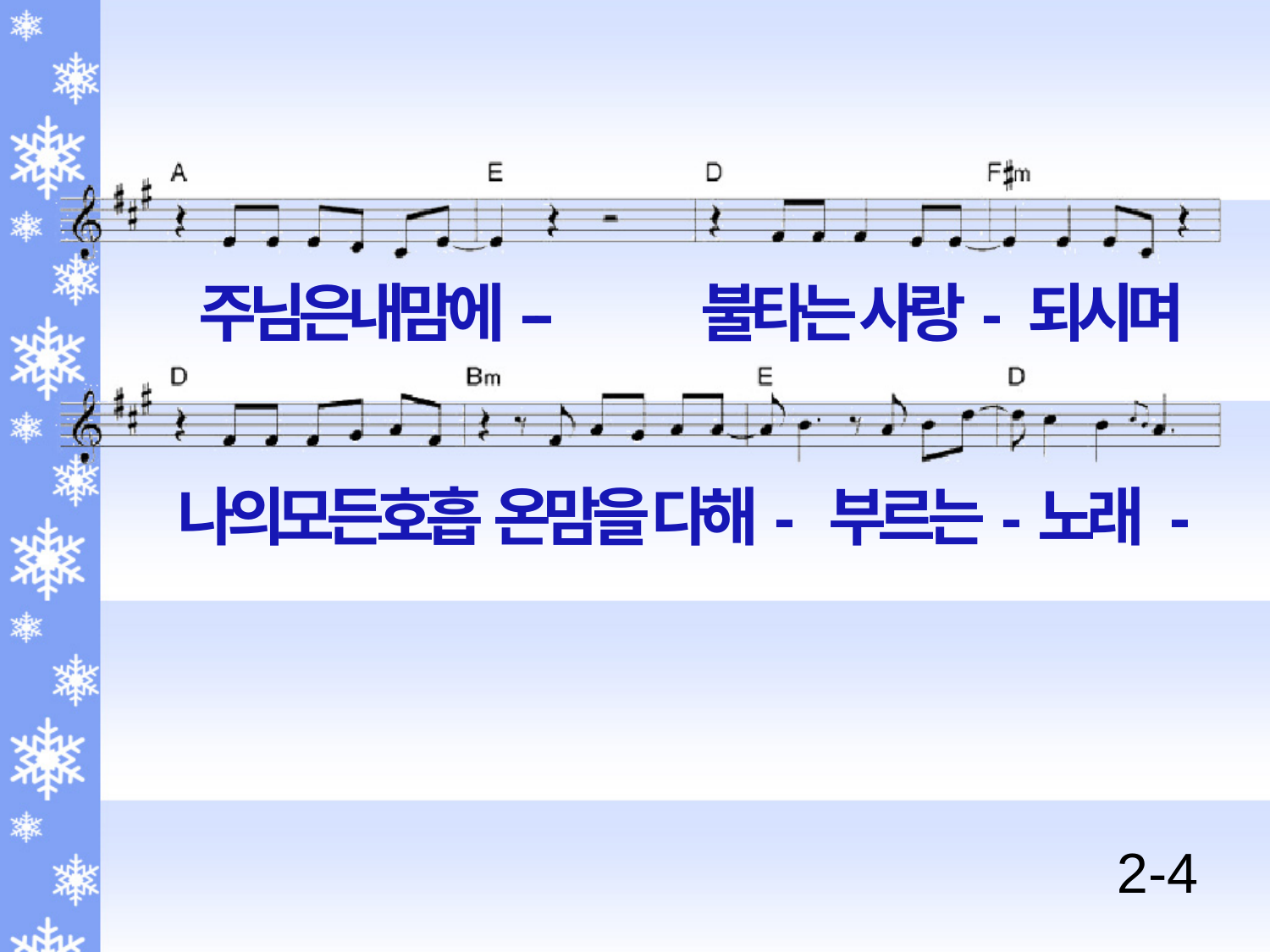

주님은내맘에--               불타는 사랑- 되시며
나의모든호흡  온맘을 다해-  부르는-노래 -
2-4